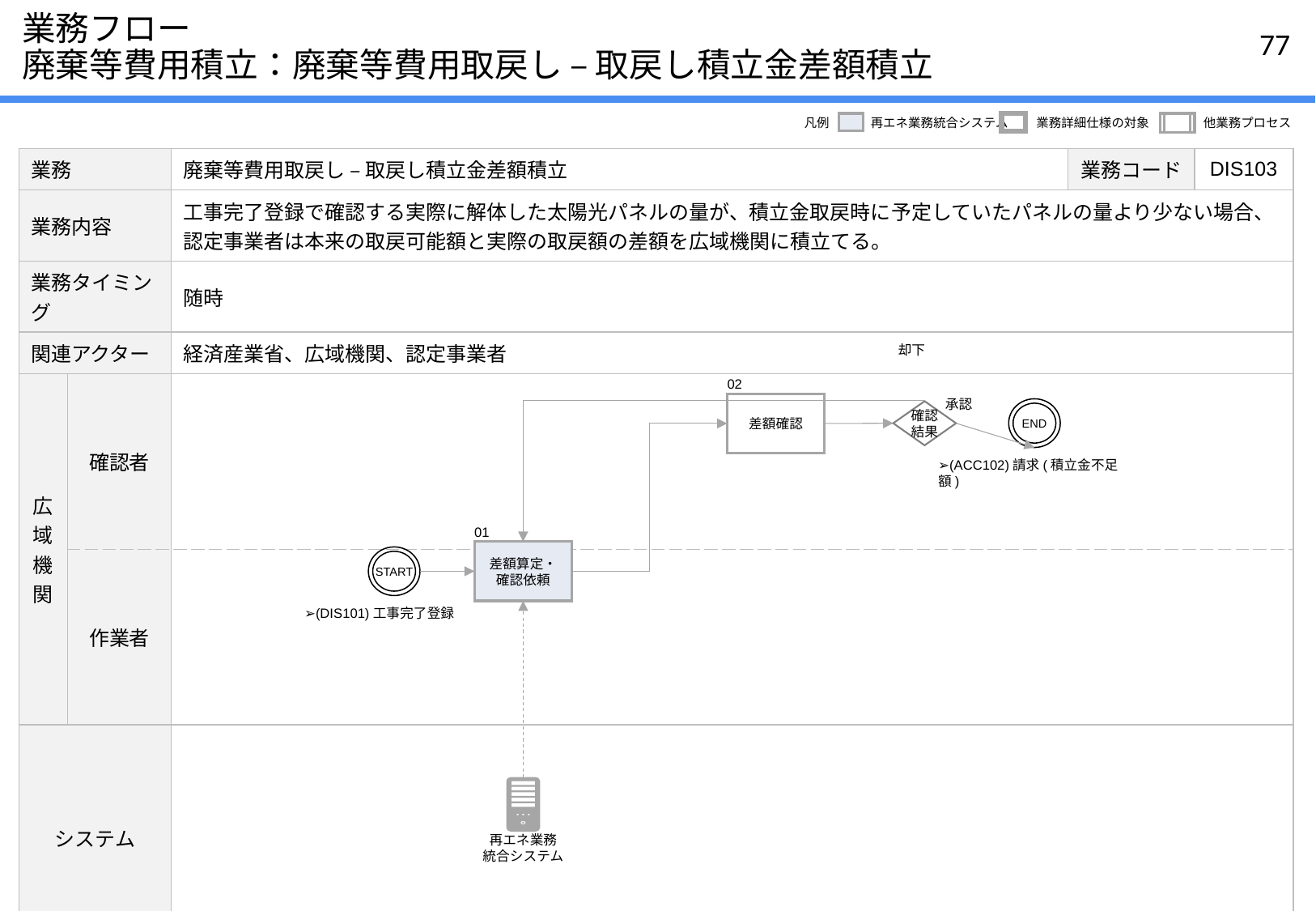

# 業務フロー 廃棄等費用積立：廃棄等費用取戻し – 取戻し積立金差額積立
凡例
再エネ業務統合システム
業務詳細仕様の対象
他業務プロセス

| 業務 |  | 廃棄等費用取戻し – 取戻し積立金差額積立 | 業務コード | DIS103 |
| --- | --- | --- | --- | --- |
| 業務内容 |  | 工事完了登録で確認する実際に解体した太陽光パネルの量が、積立金取戻時に予定していたパネルの量より少ない場合、認定事業者は本来の取戻可能額と実際の取戻額の差額を広域機関に積立てる。 |  |  |
| 業務タイミング |  | 随時 |  |  |
| 関連アクター |  | 経済産業省、広域機関、認定事業者 |  |  |
| 広域機関 | 確認者 |  |  |  |
|  | 作業者 |  |  |  |
| システム |  |  |  |  |
却下
02
差額確認
承認
END
確認
結果
➢(ACC102)請求(積立金不足額)
01
差額算定・
確認依頼
START

➢(DIS101)工事完了登録

再エネ業務
統合システム